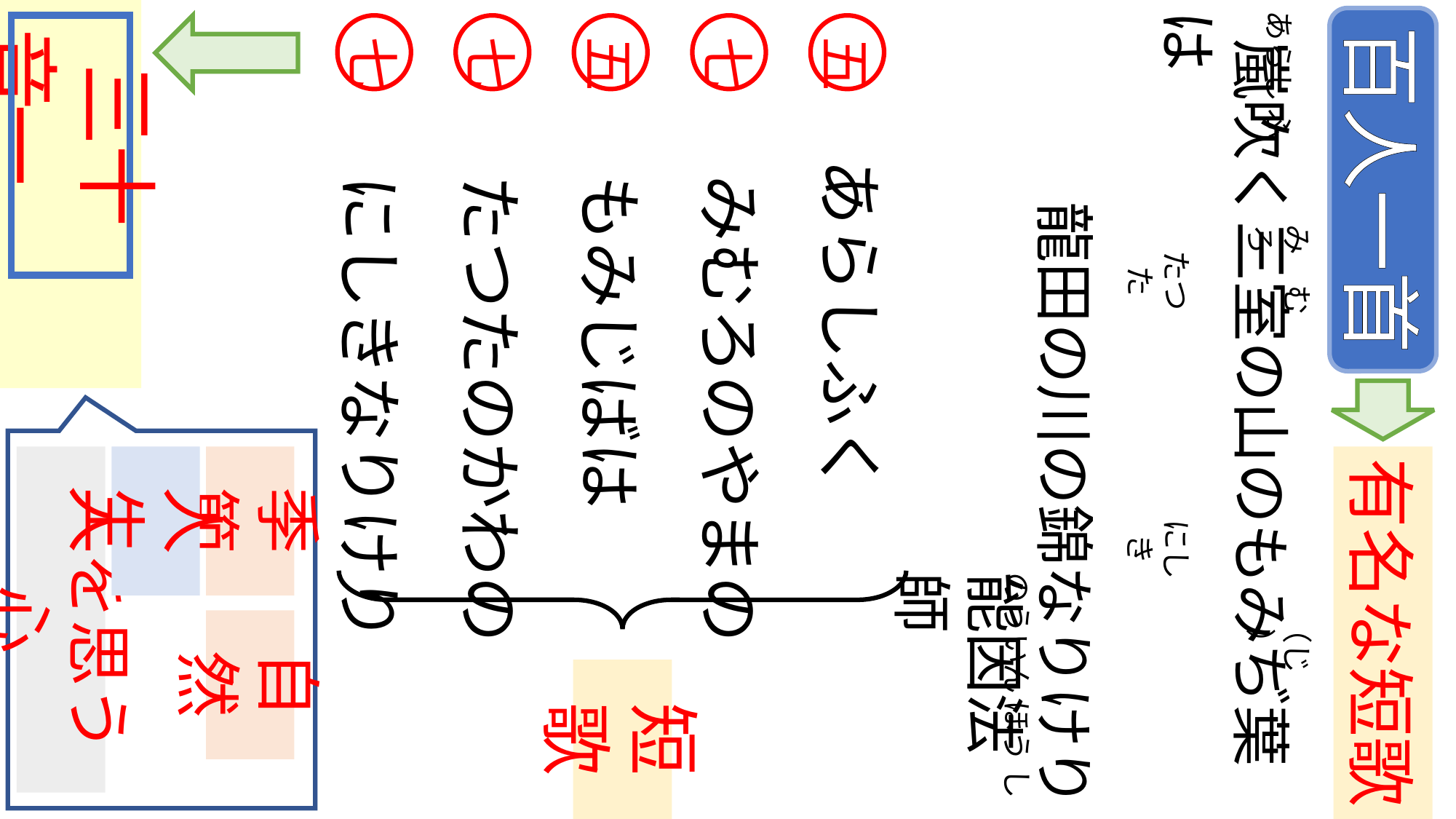

嵐吹く三室の山のもみぢ葉は

龍田の川の錦なりけり
あらし ふ
み　むろ
たつ た
にしき
（じ）
のういん ほう し

能因法師
　 　あらしふく
 　　みむろのやまの
 　　もみじばは
 　　たつたのかわの
 　　にしきなりけり
　　　　    音

百人一首
三十一

七
五
七
五
七

人生
季節
自然
有名な短歌
人を思う心
短歌